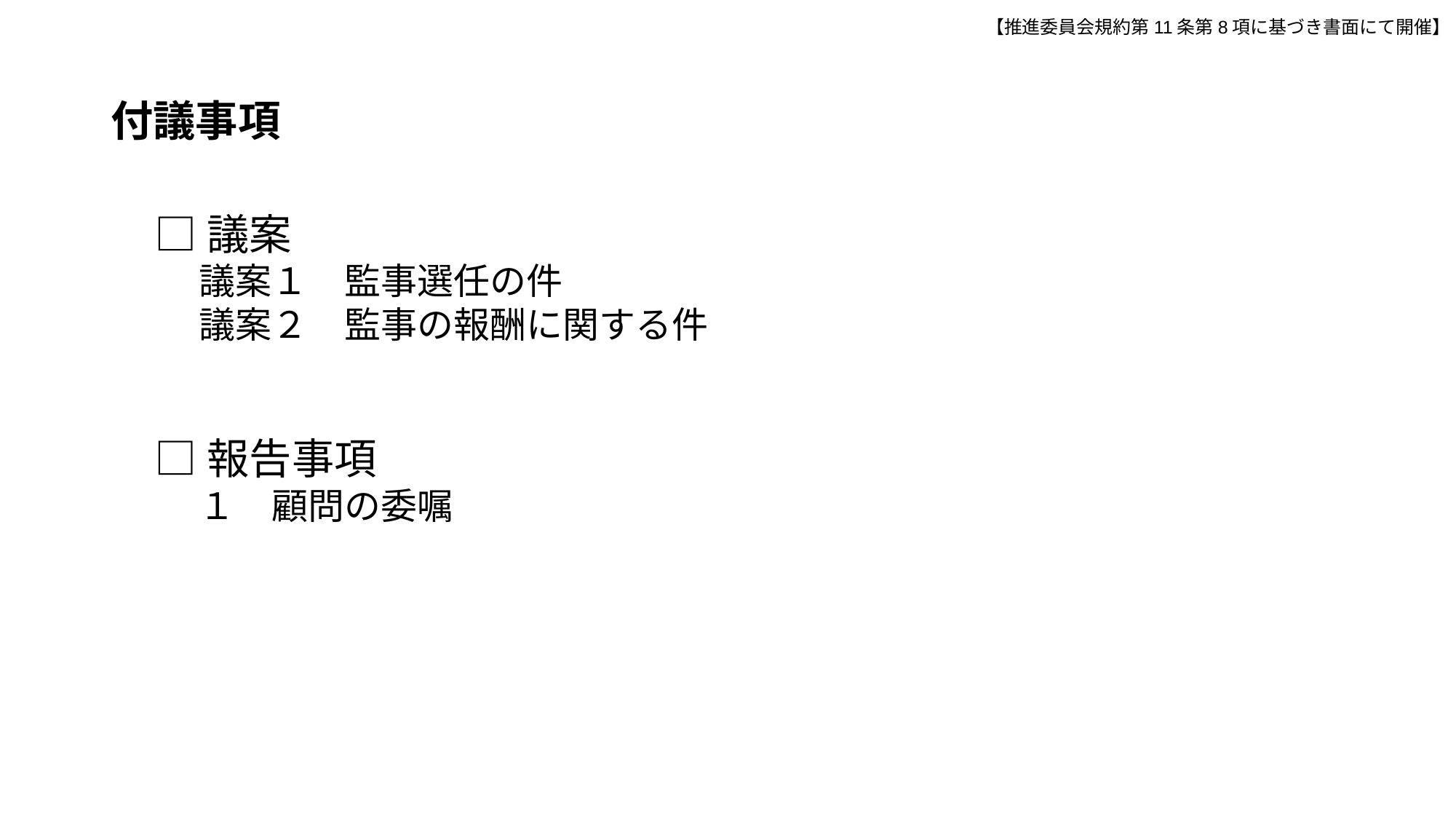

【推進委員会規約第11条第8項に基づき書面にて開催】
# 付議事項
□議案
　 議案１　監事選任の件
　 議案２　監事の報酬に関する件

□報告事項
　 １　顧問の委嘱